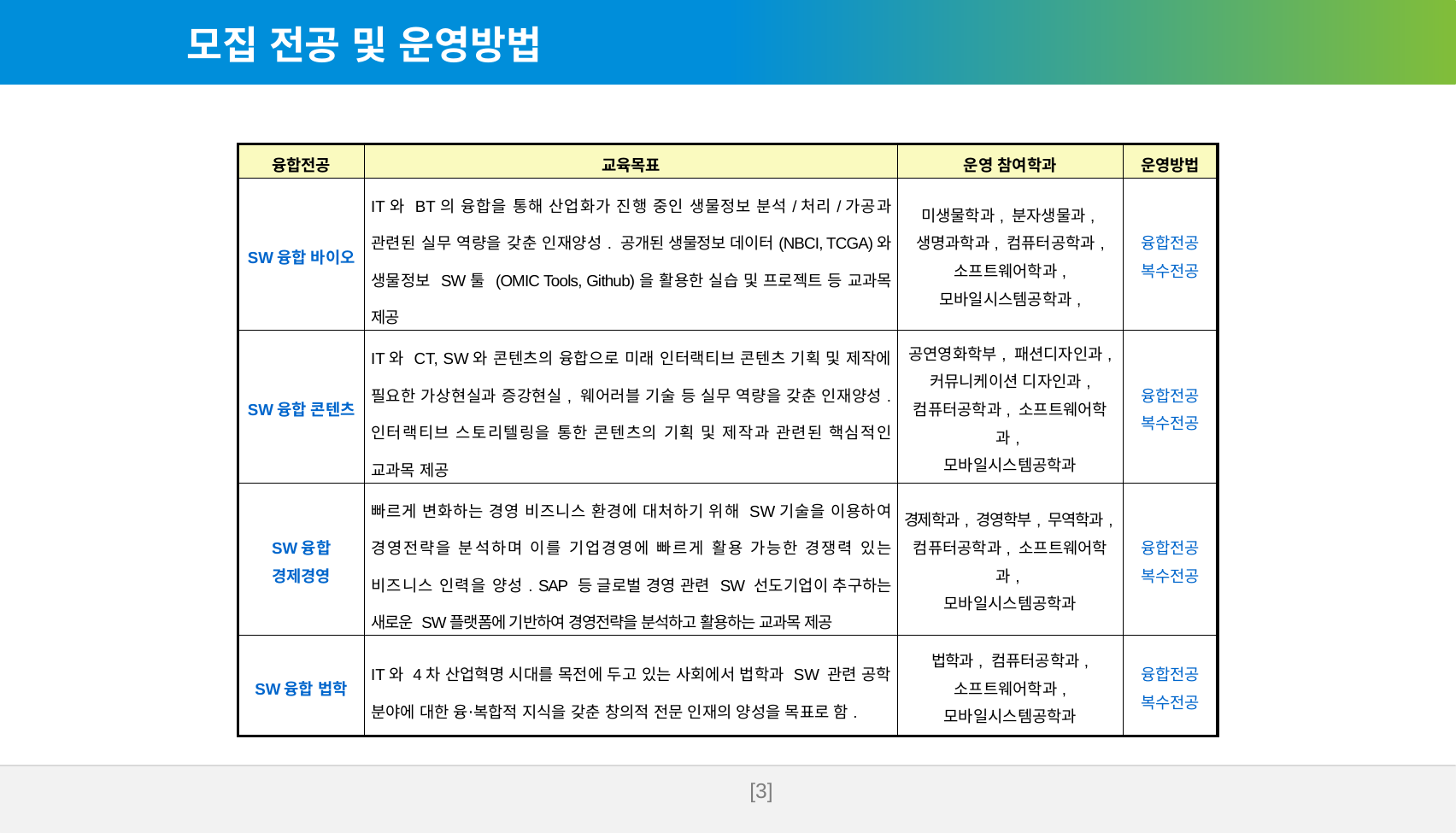

모집 전공 및 운영방법
| 융합전공 | 교육목표 | 운영 참여학과 | 운영방법 |
| --- | --- | --- | --- |
| SW융합 바이오 | IT와 BT의 융합을 통해 산업화가 진행 중인 생물정보 분석/처리/가공과 관련된 실무 역량을 갖춘 인재양성. 공개된 생물정보 데이터(NBCI, TCGA)와 생물정보 SW툴 (OMIC Tools, Github)을 활용한 실습 및 프로젝트 등 교과목 제공 | 미생물학과, 분자생물과, 생명과학과, 컴퓨터공학과, 소프트웨어학과, 모바일시스템공학과, | 융합전공 복수전공 |
| SW융합 콘텐츠 | IT와 CT, SW와 콘텐츠의 융합으로 미래 인터랙티브 콘텐츠 기획 및 제작에 필요한 가상현실과 증강현실, 웨어러블 기술 등 실무 역량을 갖춘 인재양성. 인터랙티브 스토리텔링을 통한 콘텐츠의 기획 및 제작과 관련된 핵심적인 교과목 제공 | 공연영화학부, 패션디자인과, 커뮤니케이션 디자인과, 컴퓨터공학과, 소프트웨어학과, 모바일시스템공학과 | 융합전공 복수전공 |
| SW융합 경제경영 | 빠르게 변화하는 경영 비즈니스 환경에 대처하기 위해 SW기술을 이용하여 경영전략을 분석하며 이를 기업경영에 빠르게 활용 가능한 경쟁력 있는 비즈니스 인력을 양성. SAP 등 글로벌 경영 관련 SW 선도기업이 추구하는 새로운 SW플랫폼에 기반하여 경영전략을 분석하고 활용하는 교과목 제공 | 경제학과, 경영학부, 무역학과, 컴퓨터공학과, 소프트웨어학과, 모바일시스템공학과 | 융합전공 복수전공 |
| SW융합 법학 | IT와 4차 산업혁명 시대를 목전에 두고 있는 사회에서 법학과 SW 관련 공학 분야에 대한 융⋅복합적 지식을 갖춘 창의적 전문 인재의 양성을 목표로 함. | 법학과, 컴퓨터공학과, 소프트웨어학과, 모바일시스템공학과 | 융합전공 복수전공 |